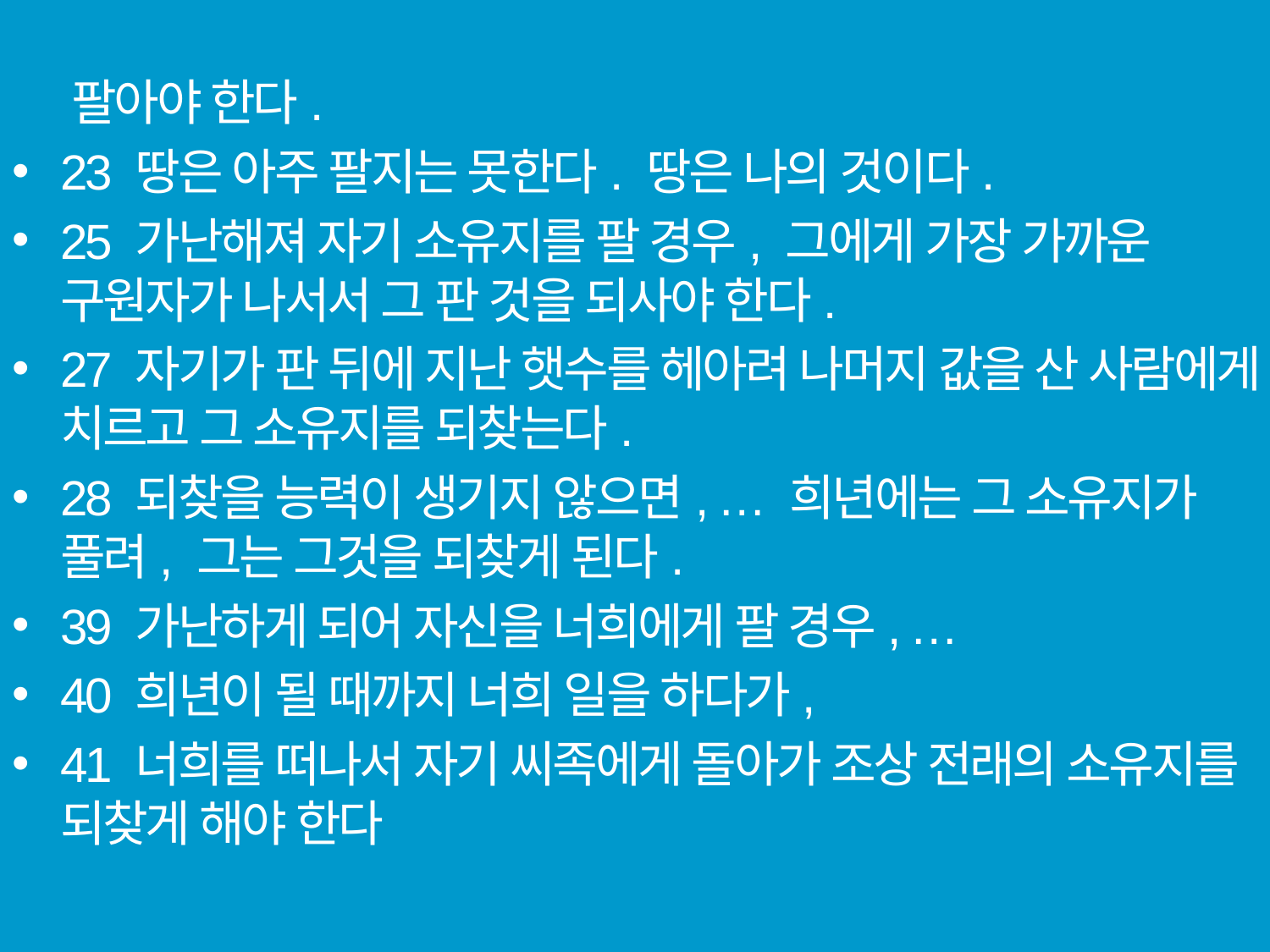

팔아야 한다.
23 땅은 아주 팔지는 못한다. 땅은 나의 것이다.
25 가난해져 자기 소유지를 팔 경우, 그에게 가장 가까운 구원자가 나서서 그 판 것을 되사야 한다.
27 자기가 판 뒤에 지난 햇수를 헤아려 나머지 값을 산 사람에게 치르고 그 소유지를 되찾는다.
28 되찾을 능력이 생기지 않으면, … 희년에는 그 소유지가 풀려, 그는 그것을 되찾게 된다.
39 가난하게 되어 자신을 너희에게 팔 경우, …
40 희년이 될 때까지 너희 일을 하다가,
41 너희를 떠나서 자기 씨족에게 돌아가 조상 전래의 소유지를 되찾게 해야 한다